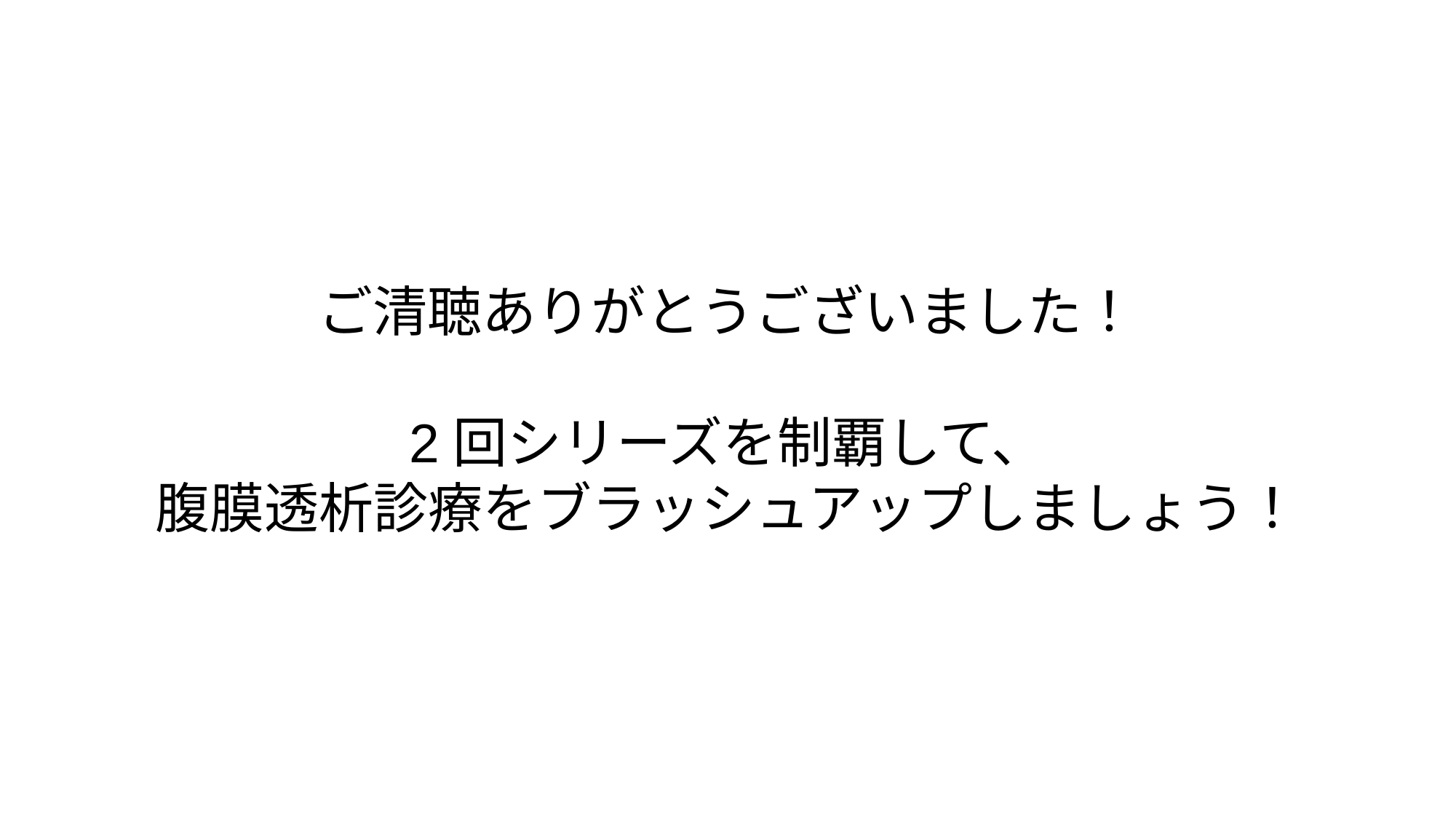

ご清聴ありがとうございました！

2回シリーズを制覇して、
腹膜透析診療をブラッシュアップしましょう！